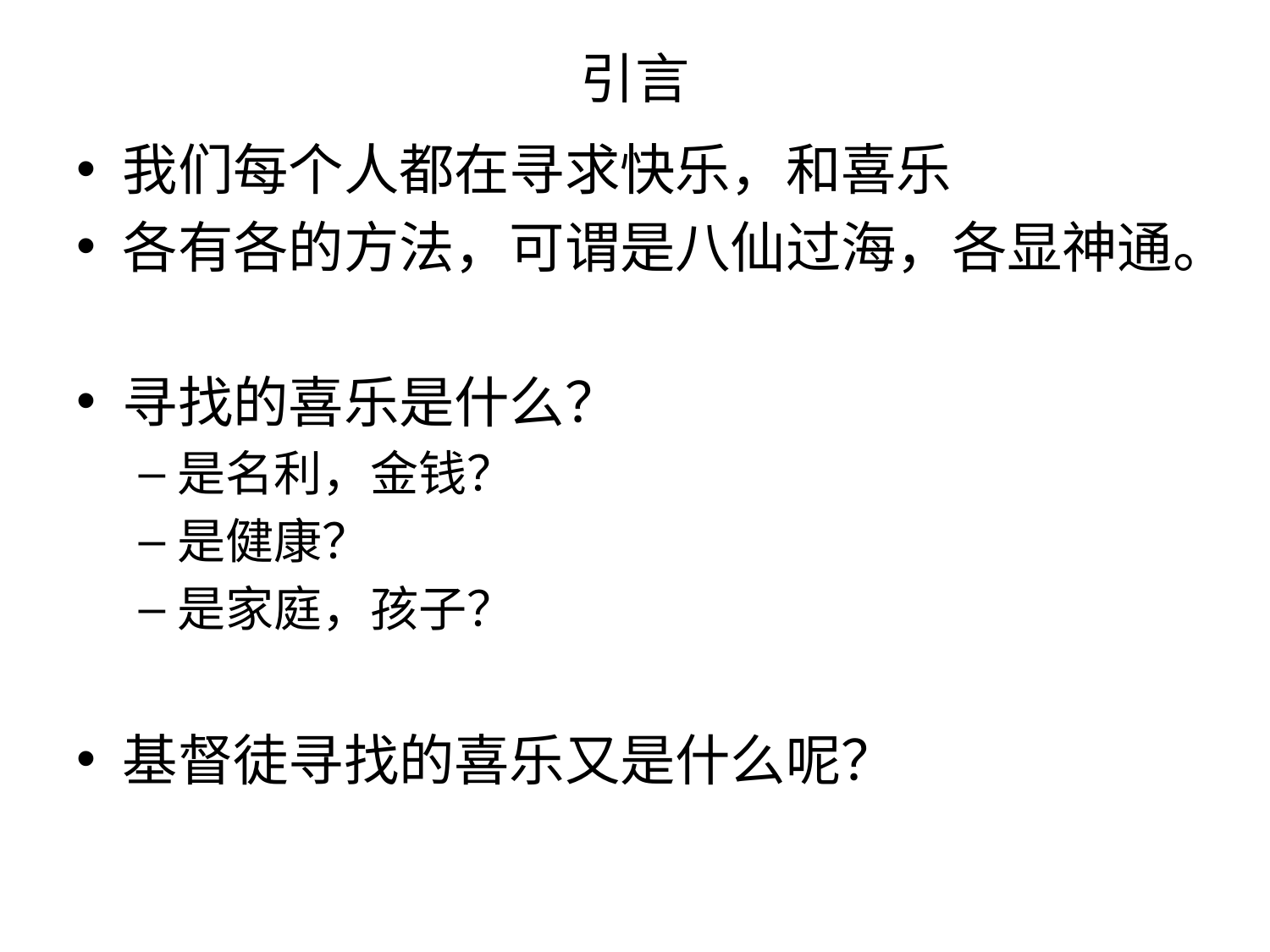

# 引言
我们每个人都在寻求快乐，和喜乐
各有各的方法，可谓是八仙过海，各显神通。

寻找的喜乐是什么？
是名利，金钱？
是健康？
是家庭，孩子？

基督徒寻找的喜乐又是什么呢？